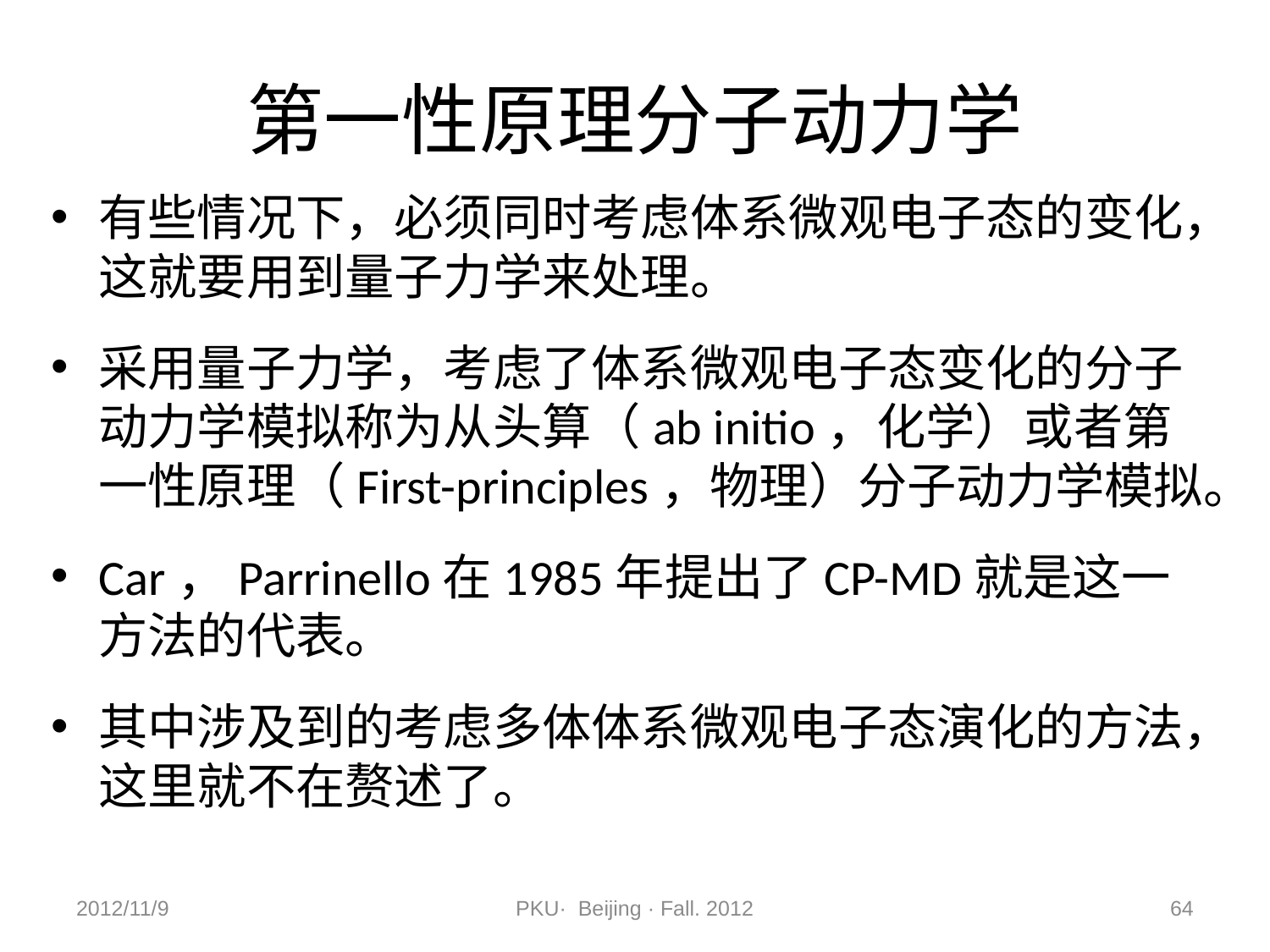

# 第一性原理分子动力学
有些情况下，必须同时考虑体系微观电子态的变化，这就要用到量子力学来处理。
采用量子力学，考虑了体系微观电子态变化的分子动力学模拟称为从头算（ab initio，化学）或者第一性原理（First-principles，物理）分子动力学模拟。
Car，Parrinello在1985年提出了CP-MD就是这一方法的代表。
其中涉及到的考虑多体体系微观电子态演化的方法，这里就不在赘述了。

2012/11/9
PKU·  Beijing · Fall. 2012
64